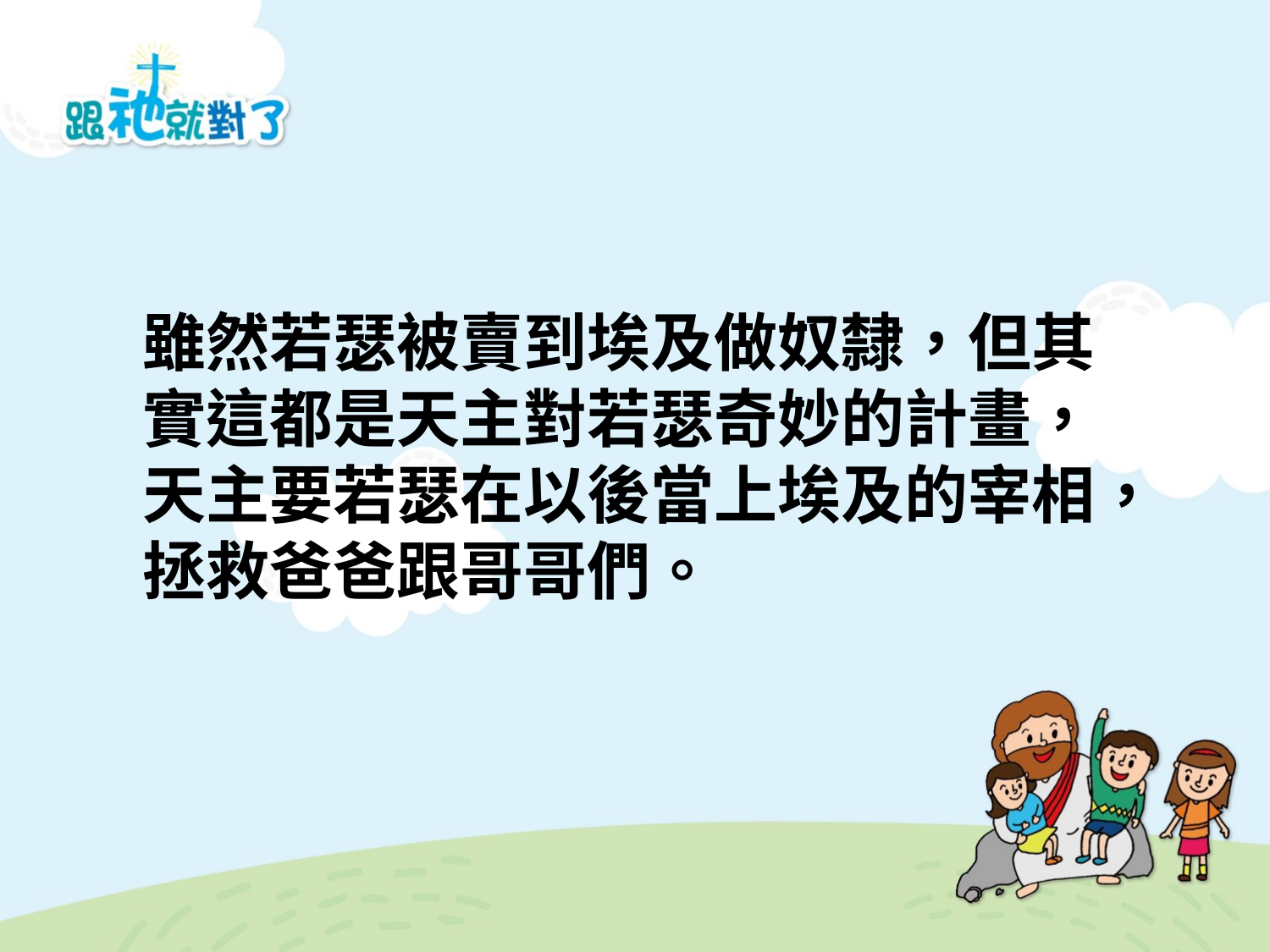

雖然若瑟被賣到埃及做奴隸，但其實這都是天主對若瑟奇妙的計畫，天主要若瑟在以後當上埃及的宰相，拯救爸爸跟哥哥們。